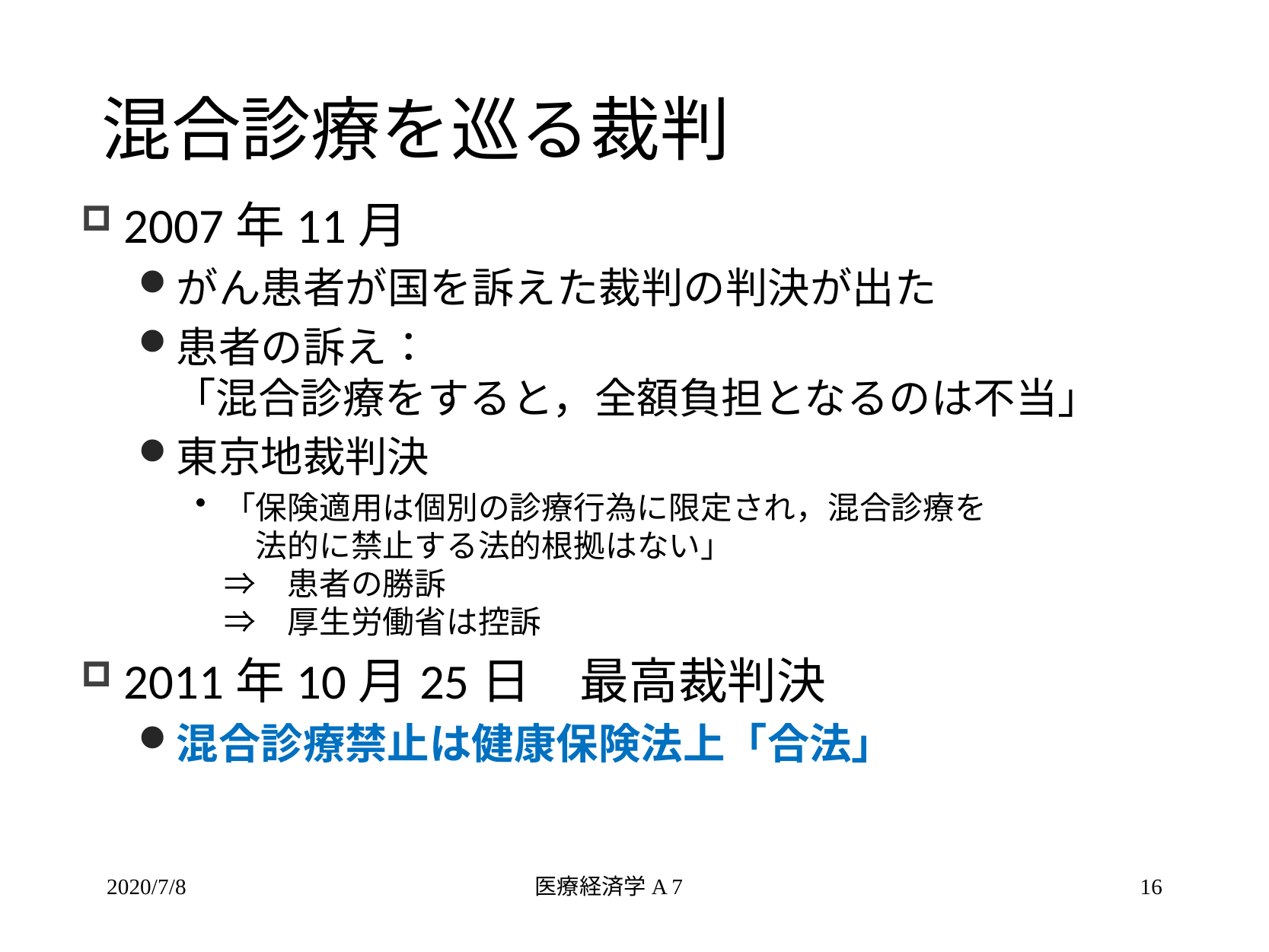

# 混合診療を巡る裁判
2007年11月
がん患者が国を訴えた裁判の判決が出た
患者の訴え：
「混合診療をすると，全額負担となるのは不当」
東京地裁判決
「保険適用は個別の診療行為に限定され，混合診療を
　法的に禁止する法的根拠はない」
⇒　患者の勝訴
⇒　厚生労働省は控訴
2011年10月25日　最高裁判決
混合診療禁止は健康保険法上「合法」
2020/7/8
医療経済学A 7
16